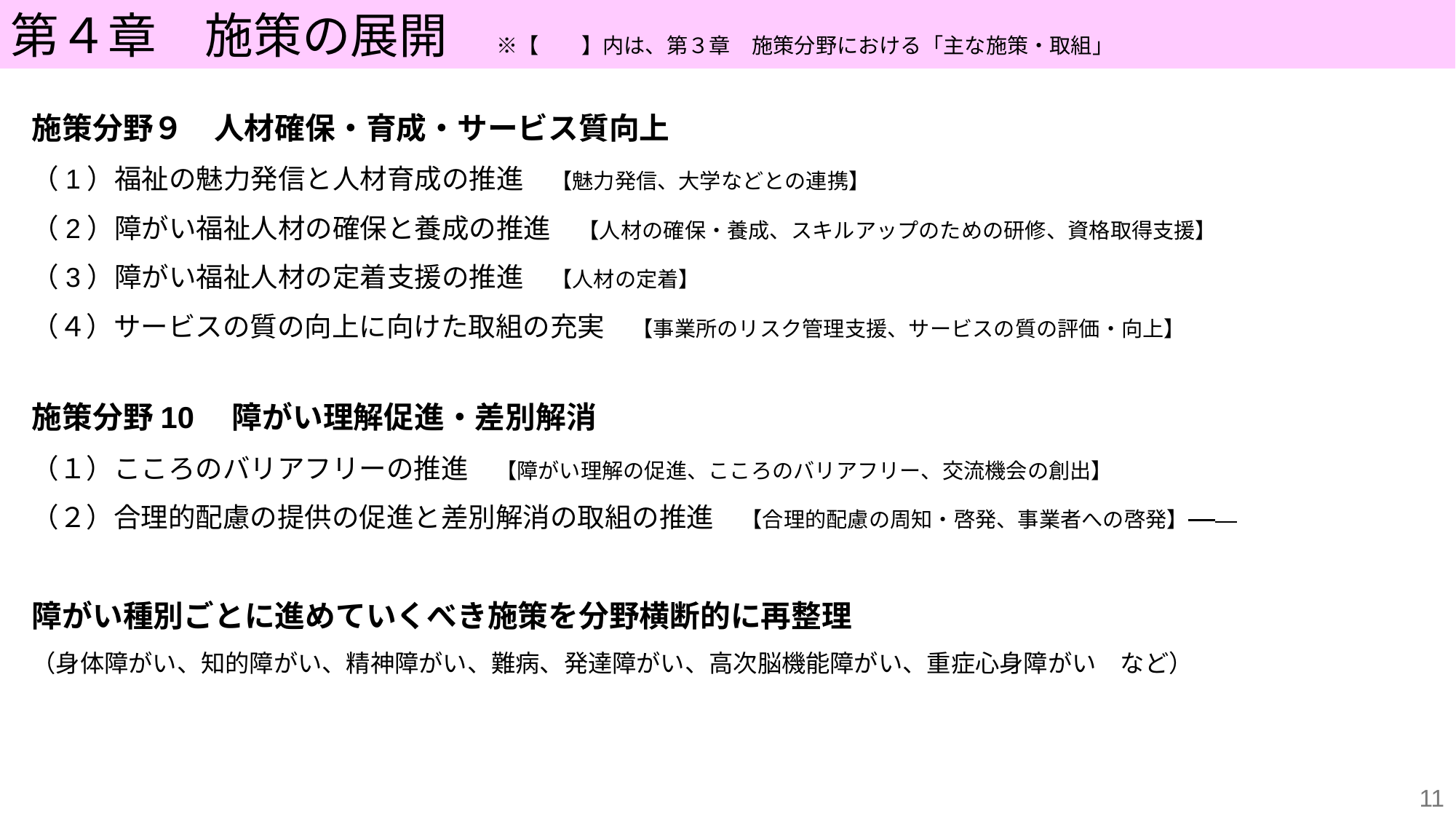

第４章　施策の展開　※【　　】内は、第３章　施策分野における「主な施策・取組」
施策分野９　人材確保・育成・サービス質向上
（1）福祉の魅力発信と人材育成の推進　【魅力発信、大学などとの連携】
（2）障がい福祉人材の確保と養成の推進　【人材の確保・養成、スキルアップのための研修、資格取得支援】
（3）障がい福祉人材の定着支援の推進　【人材の定着】
（４）サービスの質の向上に向けた取組の充実　【事業所のリスク管理支援、サービスの質の評価・向上】

施策分野10　障がい理解促進・差別解消
（１）こころのバリアフリーの推進　【障がい理解の促進、こころのバリアフリー、交流機会の創出】
（２）合理的配慮の提供の促進と差別解消の取組の推進　【合理的配慮の周知・啓発、事業者への啓発】
障がい種別ごとに進めていくべき施策を分野横断的に再整理
（身体障がい、知的障がい、精神障がい、難病、発達障がい、高次脳機能障がい、重症心身障がい　など）
11